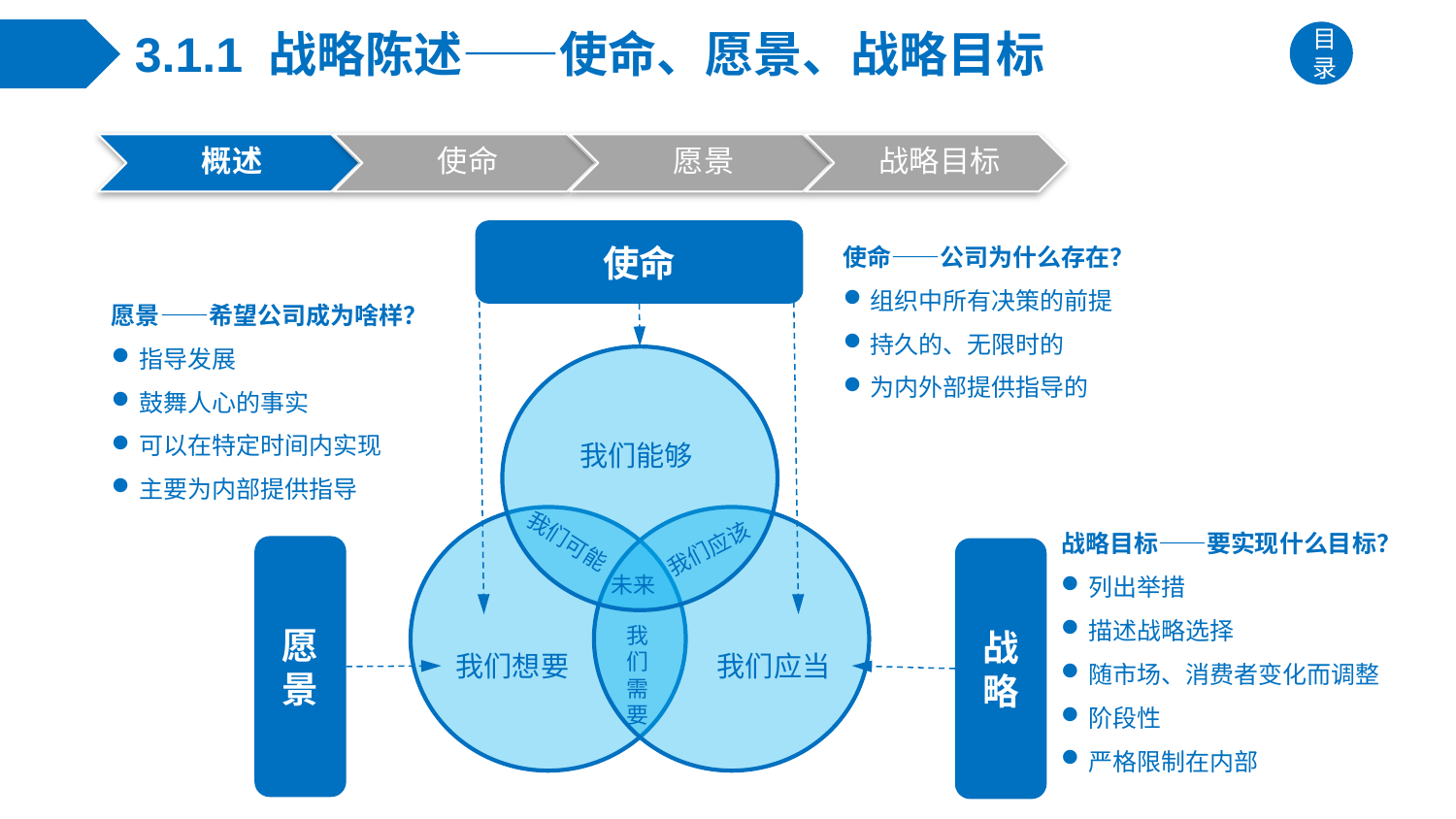

# 3.1.1 战略陈述——使命、愿景、战略目标
目录
概述
使命
愿景
战略目标
使命
使命——公司为什么存在？
组织中所有决策的前提
持久的、无限时的
为内外部提供指导的
愿景——希望公司成为啥样？
指导发展
鼓舞人心的事实
可以在特定时间内实现
主要为内部提供指导

我们能够

战略目标——要实现什么目标？
列出举措
描述战略选择
随市场、消费者变化而调整
阶段性
严格限制在内部
我们应该
我们可能
愿景
战略
未来
我们需要
我们想要
我们应当